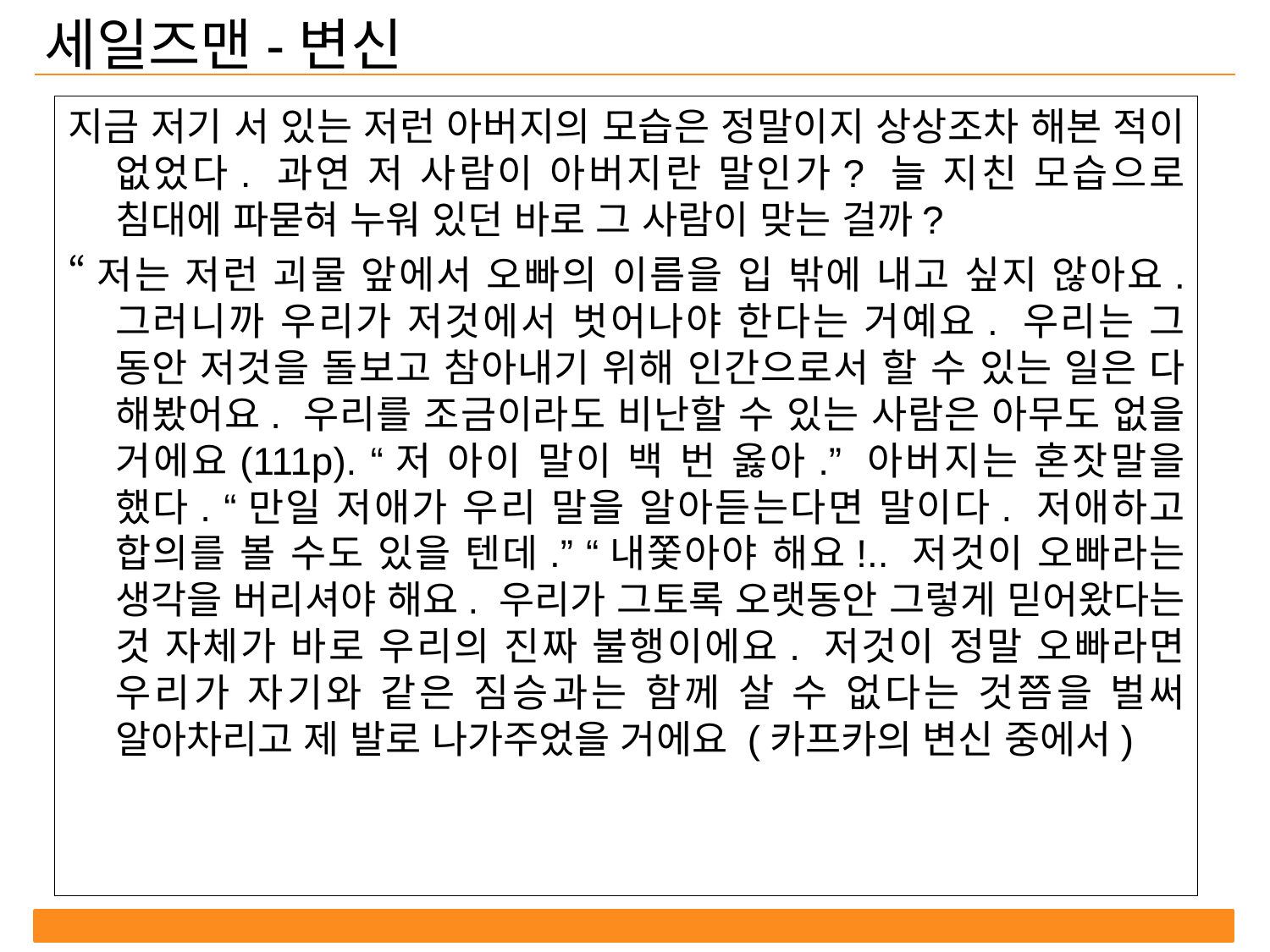

세일즈맨-변신
지금 저기 서 있는 저런 아버지의 모습은 정말이지 상상조차 해본 적이 없었다. 과연 저 사람이 아버지란 말인가? 늘 지친 모습으로 침대에 파묻혀 누워 있던 바로 그 사람이 맞는 걸까?
“저는 저런 괴물 앞에서 오빠의 이름을 입 밖에 내고 싶지 않아요. 그러니까 우리가 저것에서 벗어나야 한다는 거예요. 우리는 그 동안 저것을 돌보고 참아내기 위해 인간으로서 할 수 있는 일은 다 해봤어요. 우리를 조금이라도 비난할 수 있는 사람은 아무도 없을 거에요(111p). “저 아이 말이 백 번 옳아.” 아버지는 혼잣말을 했다. “만일 저애가 우리 말을 알아듣는다면 말이다. 저애하고 합의를 볼 수도 있을 텐데.” “내쫓아야 해요!.. 저것이 오빠라는 생각을 버리셔야 해요. 우리가 그토록 오랫동안 그렇게 믿어왔다는 것 자체가 바로 우리의 진짜 불행이에요. 저것이 정말 오빠라면 우리가 자기와 같은 짐승과는 함께 살 수 없다는 것쯤을 벌써 알아차리고 제 발로 나가주었을 거에요 (카프카의 변신 중에서)